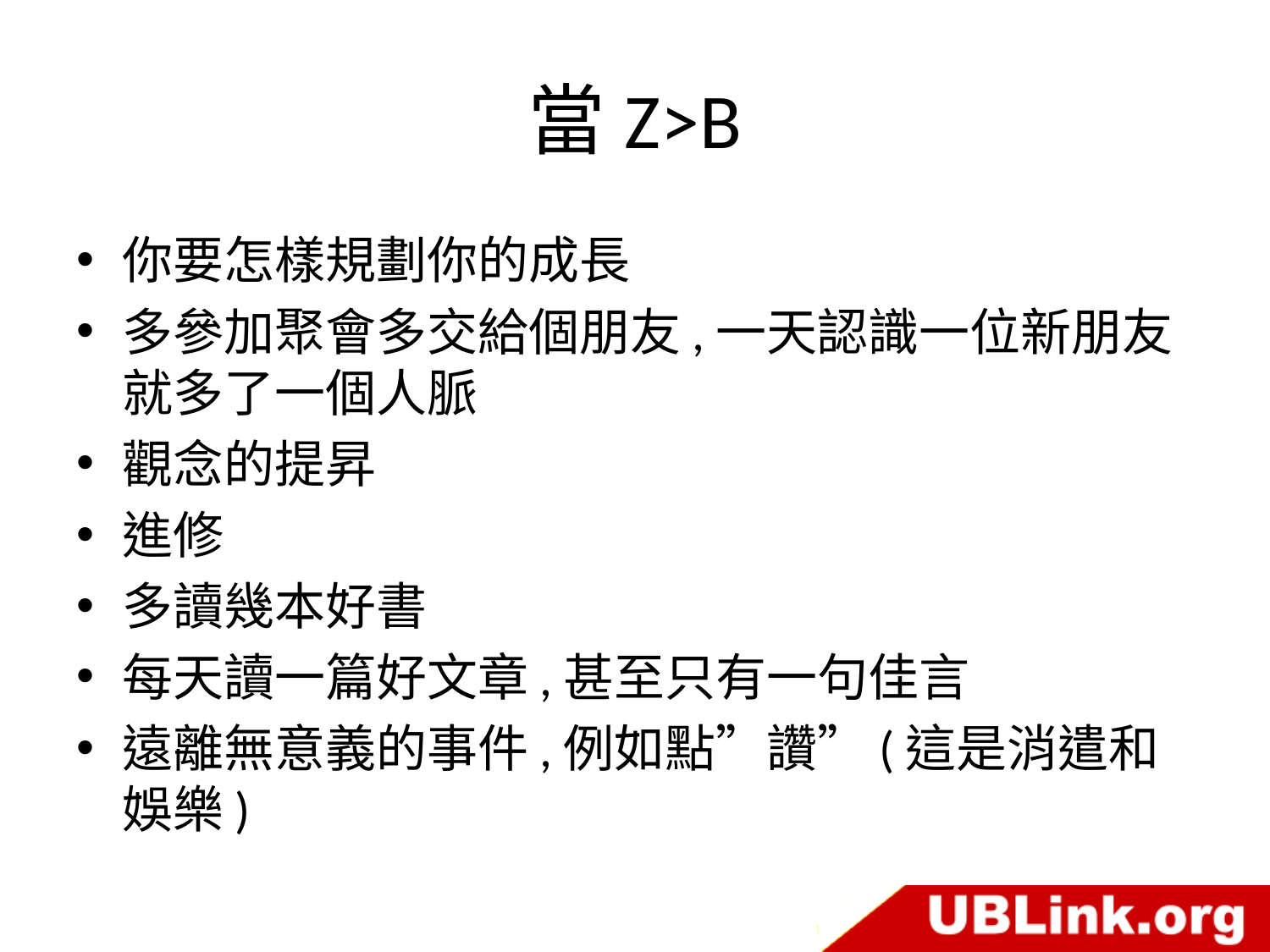

# 當Z>B
你要怎樣規劃你的成長
多參加聚會多交給個朋友,一天認識一位新朋友就多了一個人脈
觀念的提昇
進修
多讀幾本好書
每天讀一篇好文章,甚至只有一句佳言
遠離無意義的事件,例如點”讚”(這是消遣和娛樂)